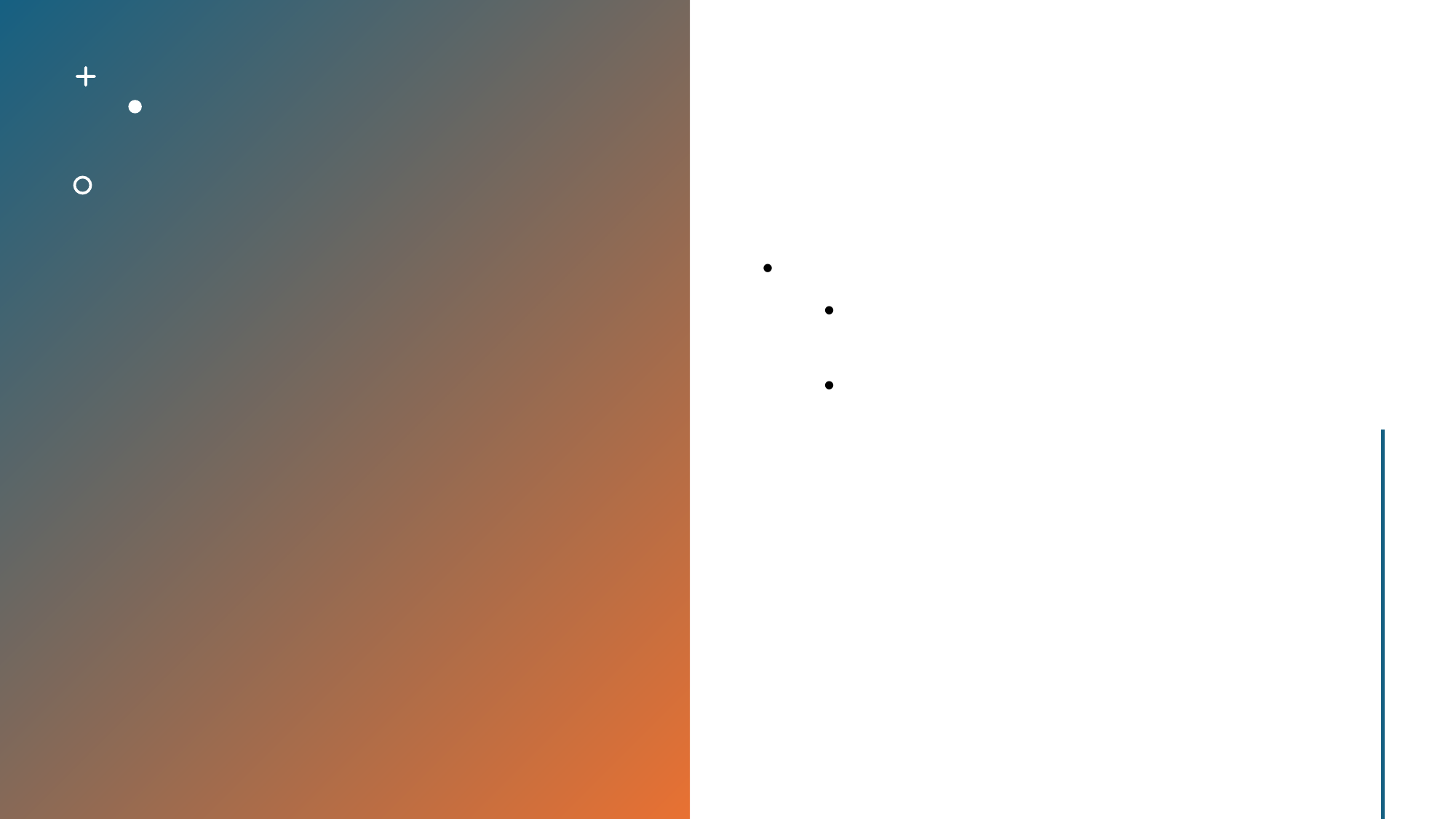

아시아와의 역사적 갈등과 관계 정리
일본은 아시아 지역과의 역사적 갈등을 가지고 있습니다.
특히 일본의 과거 침략과 식민지 지배로 인해 중국, 한국 등과의 관계가 여전히 긴장 상태에 있습니다. 최근에는 역사 문제에 대한 사죄와 배상을 포함한 외교적 노력을 기울이고 있습니다.